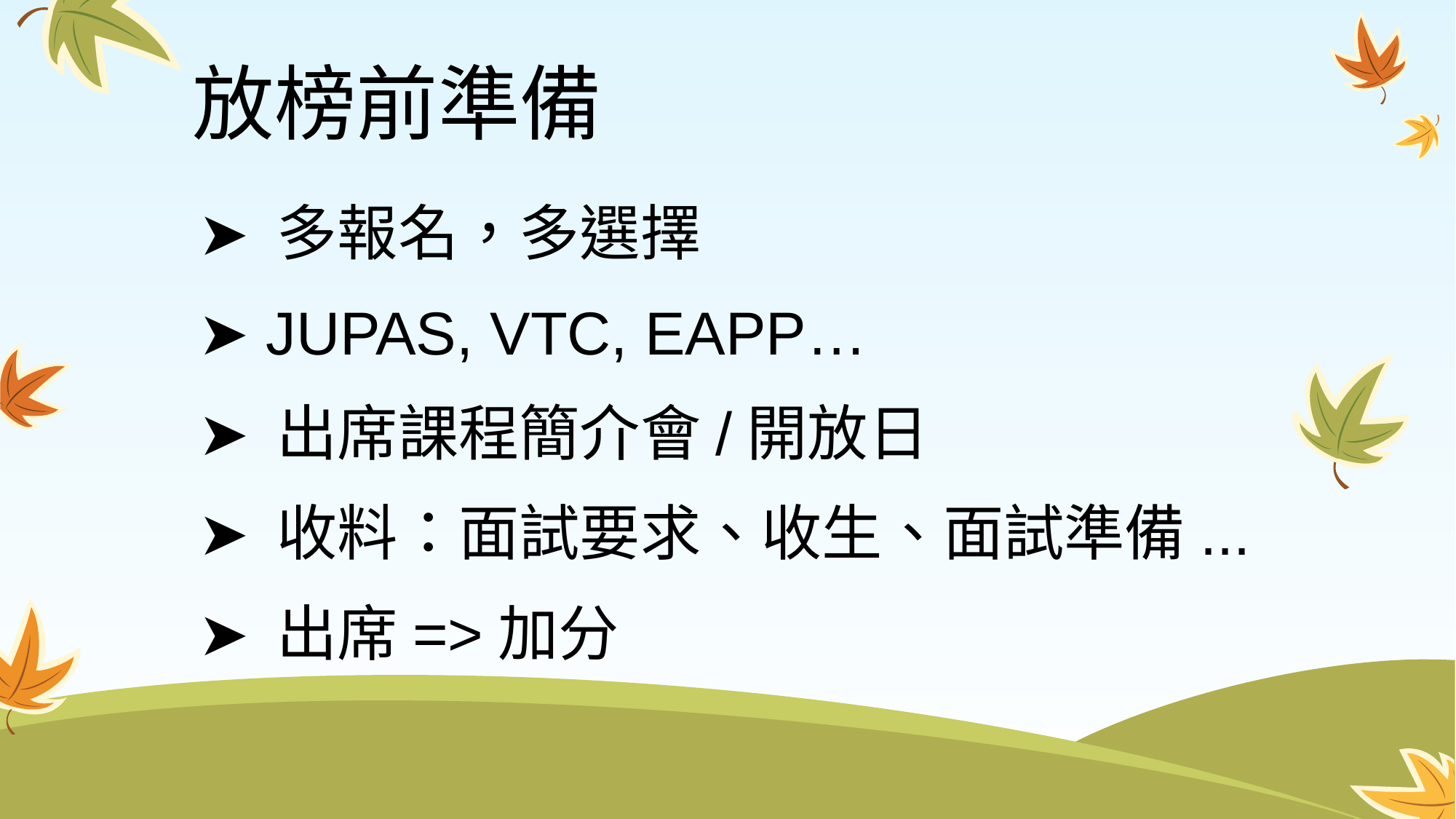

# 放榜前準備
➤ 多報名，多選擇
➤ JUPAS, VTC, EAPP…
➤ 出席課程簡介會/開放⽇
➤ 收料：⾯試要求、收⽣、⾯試準備...
➤ 出席=>加分